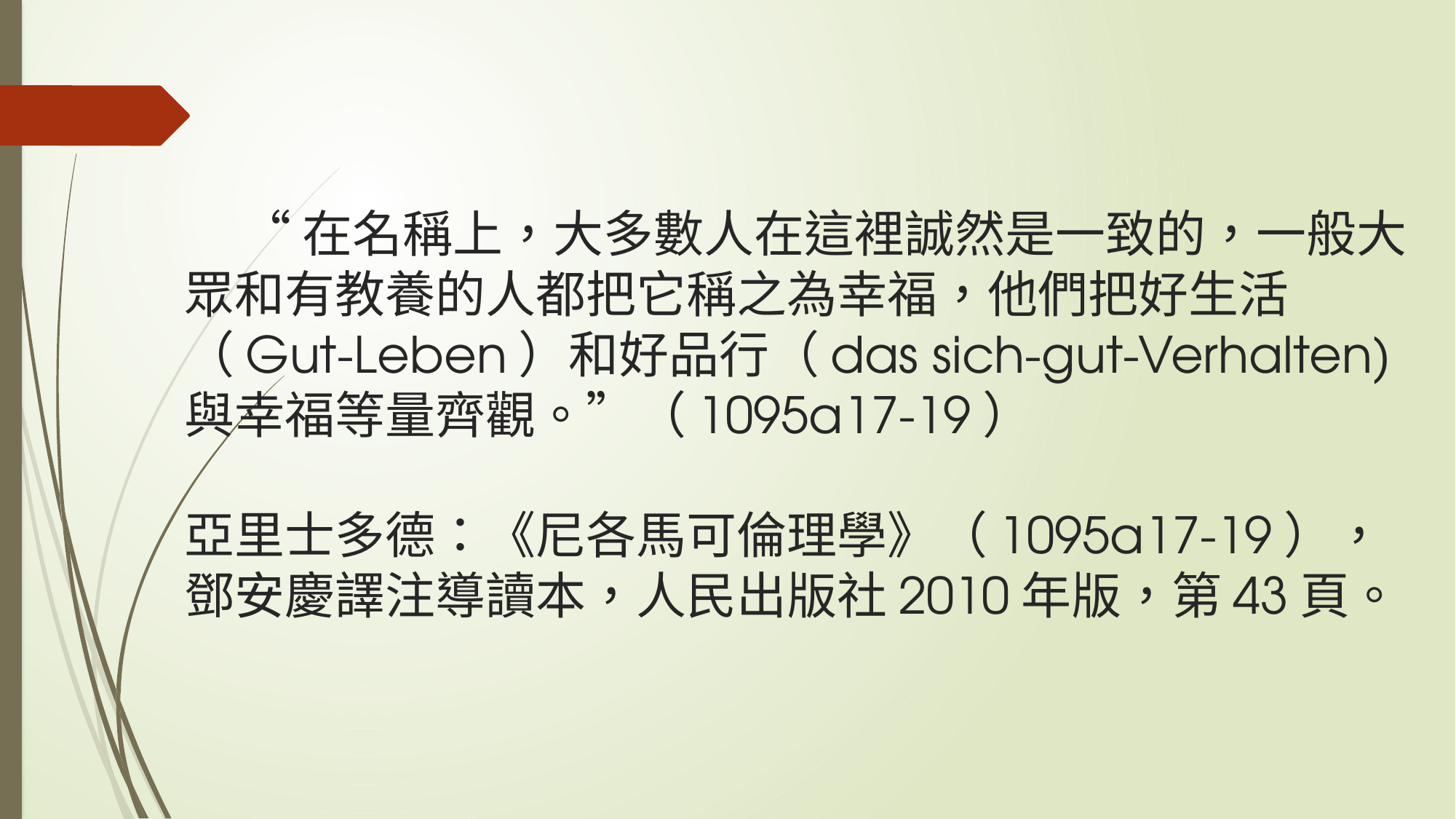

# “在名稱上，大多數人在這裡誠然是一致的，一般大眾和有教養的人都把它稱之為幸福，他們把好生活（Gut-Leben）和好品行（das sich-gut-Verhalten)與幸福等量齊觀。”（1095a17-19） 亞里士多德：《尼各馬可倫理學》（1095a17-19），鄧安慶譯注導讀本，人民出版社2010年版，第43頁。